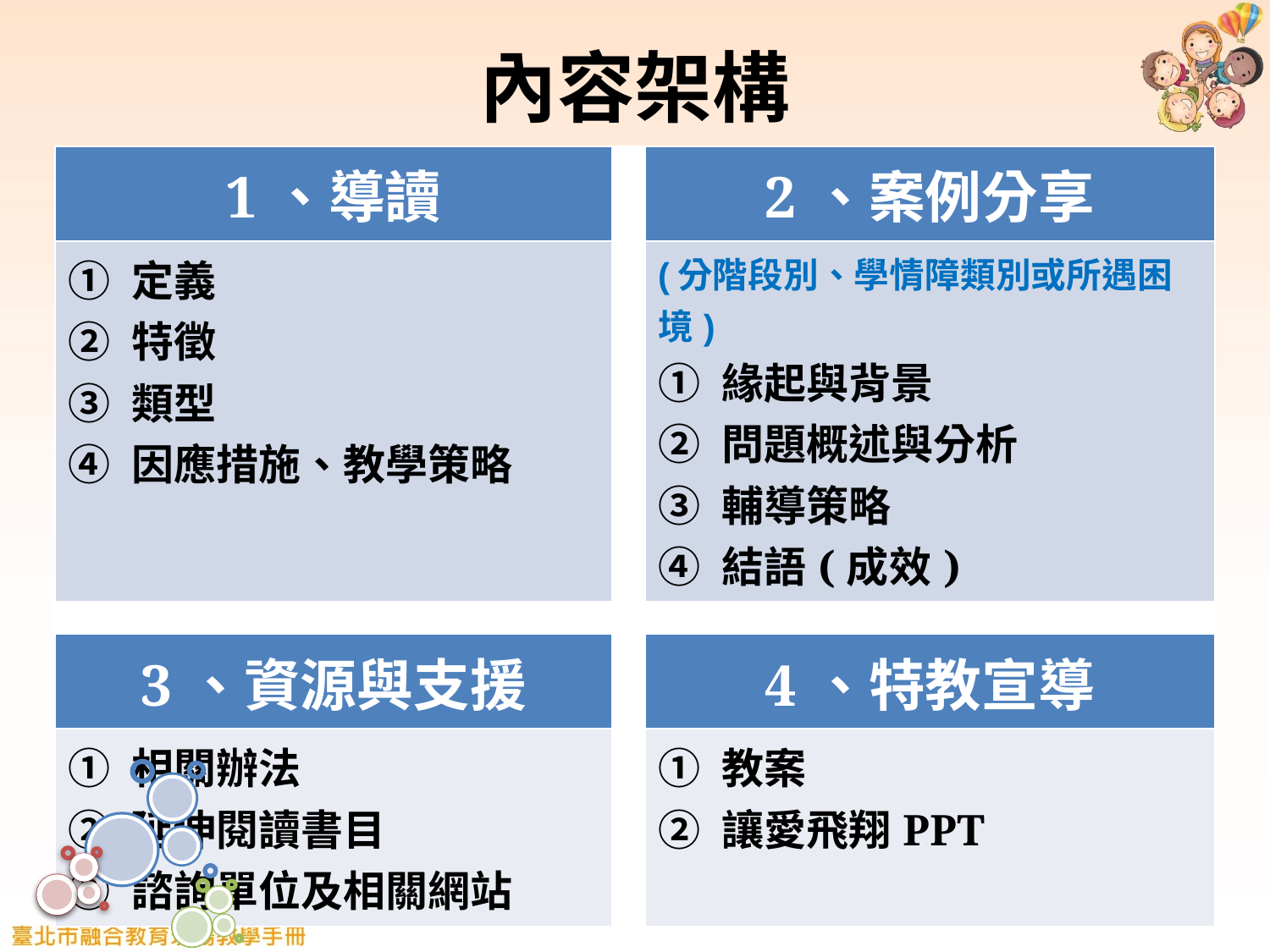

# 內容架構
| 1、導讀 |  | 2、案例分享 |
| --- | --- | --- |
| 定義 特徵 類型 因應措施、教學策略 |  | (分階段別、學情障類別或所遇困境) 緣起與背景 問題概述與分析 輔導策略 結語(成效) |
|  |  |  |
| 3、資源與支援 |  | 4、特教宣導 |
| 相關辦法 延伸閱讀書目 諮詢單位及相關網站 |  | 教案 讓愛飛翔PPT |